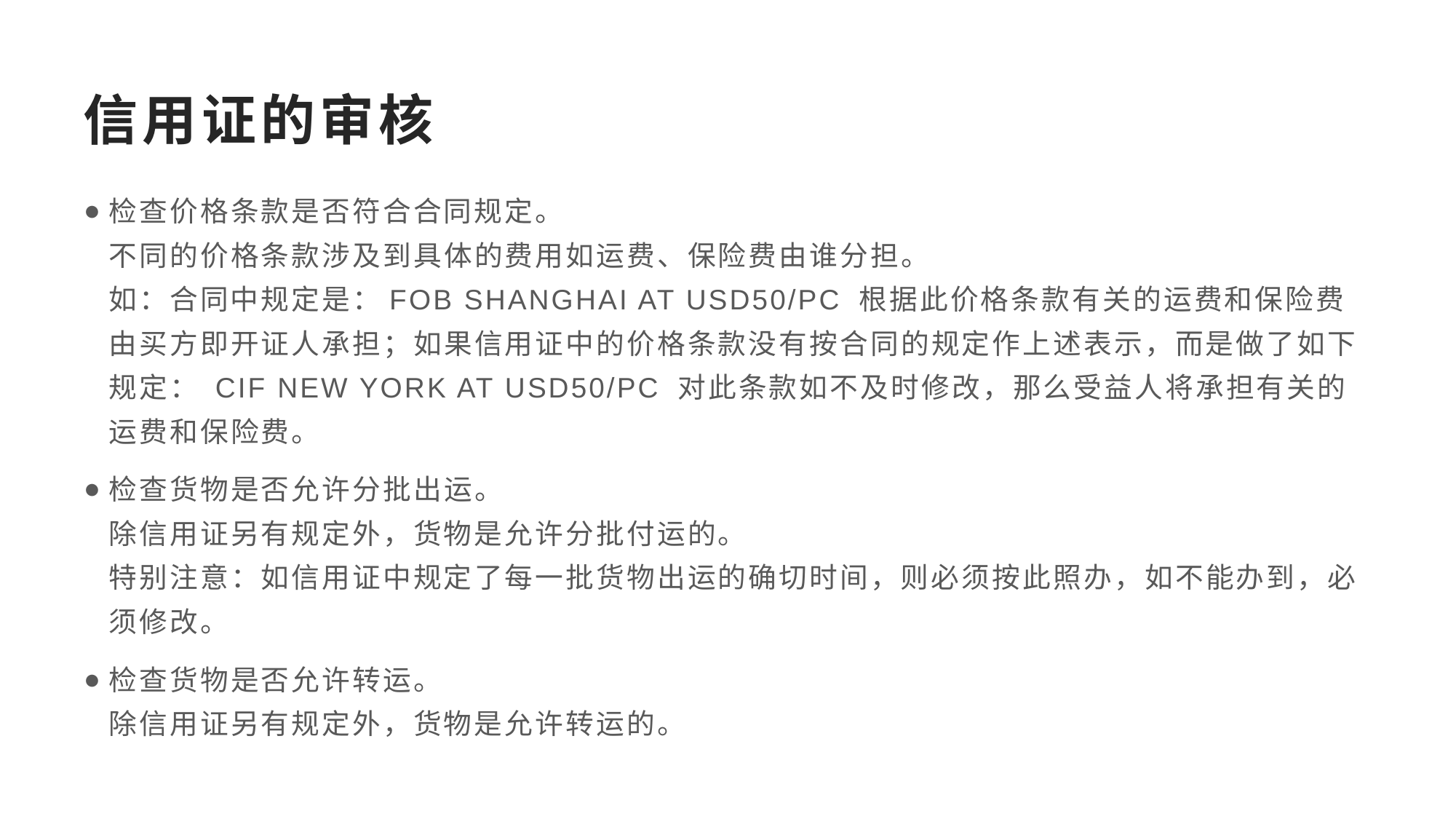

信用证的审核
检查价格条款是否符合合同规定。
不同的价格条款涉及到具体的费用如运费、保险费由谁分担。
如：合同中规定是：FOB SHANGHAI AT USD50/PC 根据此价格条款有关的运费和保险费由买方即开证人承担；如果信用证中的价格条款没有按合同的规定作上述表示，而是做了如下规定： CIF NEW YORK AT USD50/PC 对此条款如不及时修改，那么受益人将承担有关的运费和保险费。
检查货物是否允许分批出运。
除信用证另有规定外，货物是允许分批付运的。
特别注意：如信用证中规定了每一批货物出运的确切时间，则必须按此照办，如不能办到，必须修改。
检查货物是否允许转运。
除信用证另有规定外，货物是允许转运的。